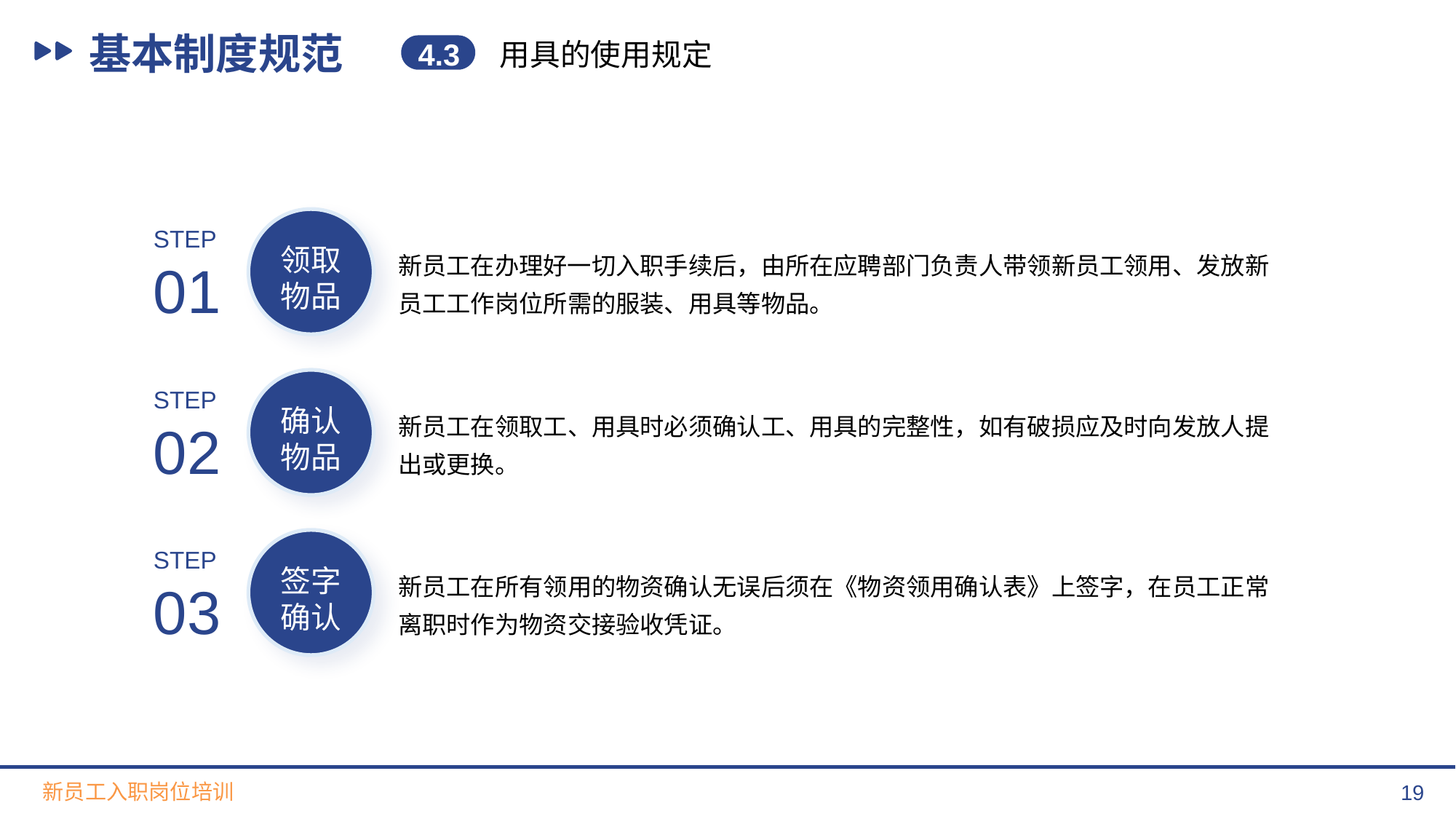

基本制度规范
4.3
用具的使用规定

STEP
01
领取
物品
新员工在办理好一切入职手续后，由所在应聘部门负责人带领新员工领用、发放新员工工作岗位所需的服装、用具等物品。

STEP
02
确认物品
新员工在领取工、用具时必须确认工、用具的完整性，如有破损应及时向发放人提出或更换。

STEP
03
签字确认
新员工在所有领用的物资确认无误后须在《物资领用确认表》上签字，在员工正常离职时作为物资交接验收凭证。